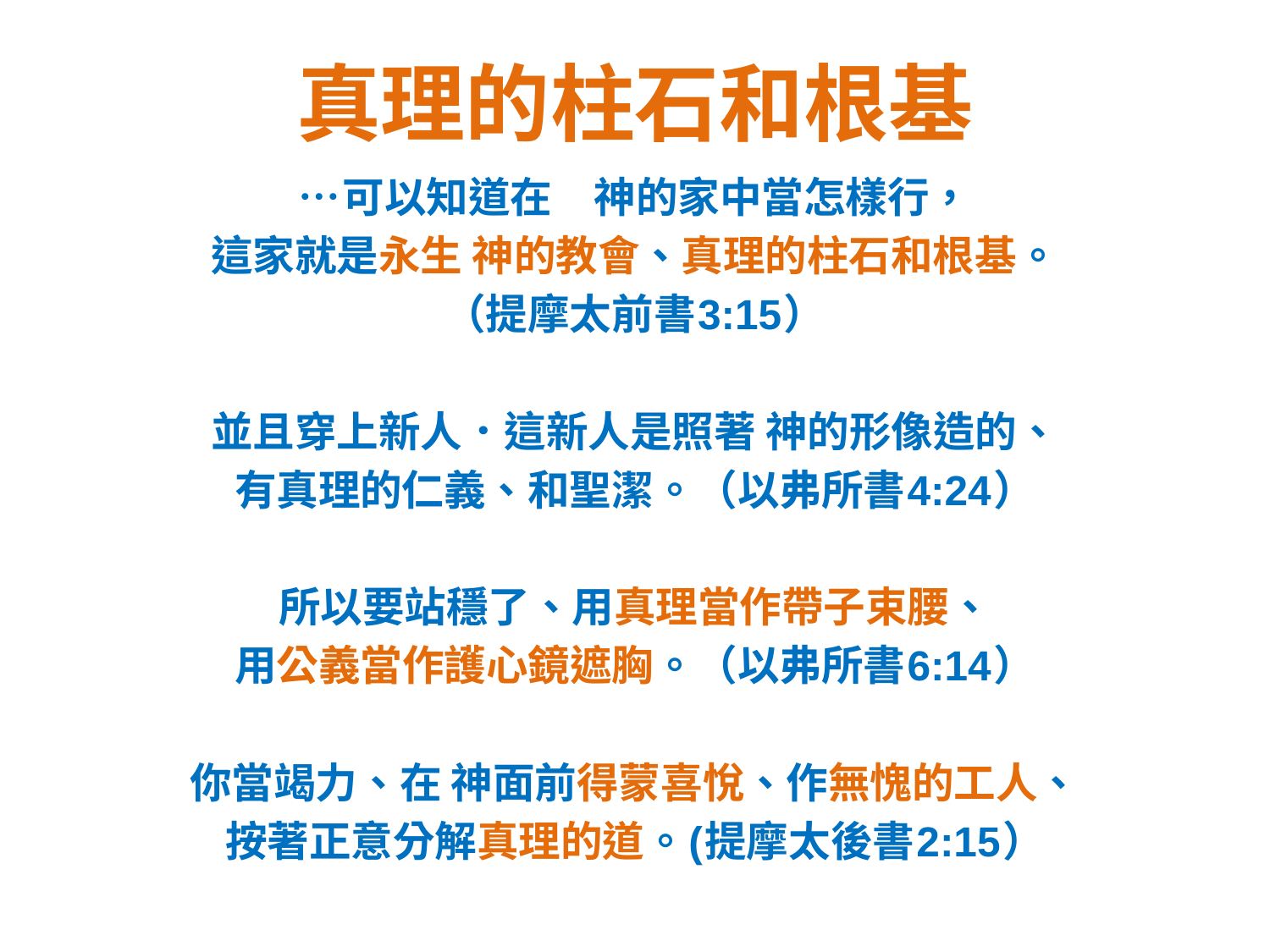

# 真理的柱石和根基
…可以知道在　神的家中當怎樣行，
這家就是永生 神的教會、真理的柱石和根基。
（提摩太前書3:15）

並且穿上新人．這新人是照著 神的形像造的、
有真理的仁義、和聖潔。（以弗所書4:24）

所以要站穩了、用真理當作帶子束腰、
用公義當作護心鏡遮胸。（以弗所書6:14）

你當竭力、在 神面前得蒙喜悅、作無愧的工人、
按著正意分解真理的道。(提摩太後書2:15）